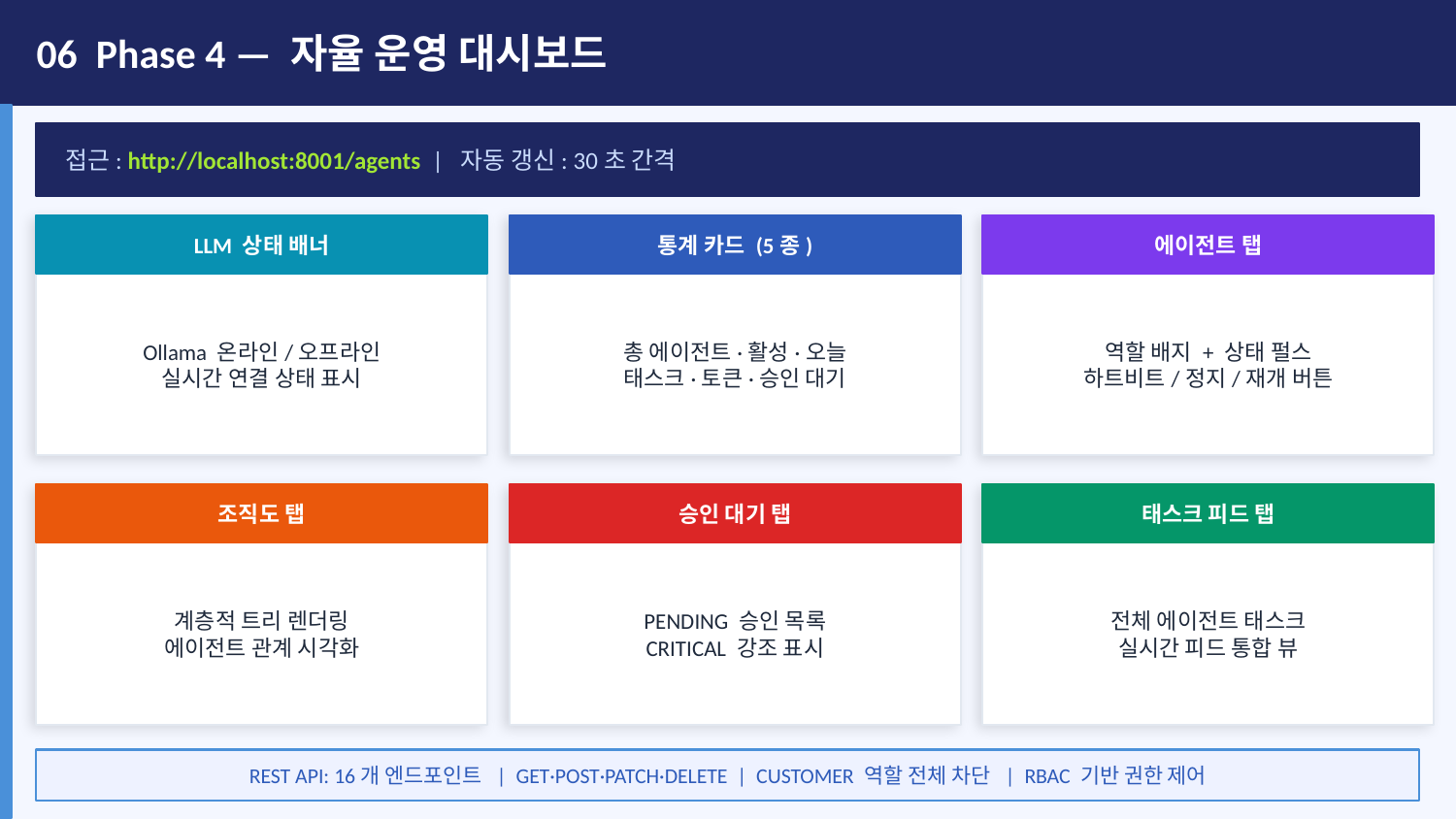

06  Phase 4 — 자율 운영 대시보드

접근: http://localhost:8001/agents  |  자동 갱신: 30초 간격

LLM 상태 배너

통계 카드 (5종)

에이전트 탭
Ollama 온라인/오프라인
실시간 연결 상태 표시
총 에이전트·활성·오늘
태스크·토큰·승인 대기
역할 배지 + 상태 펄스
하트비트/정지/재개 버튼

조직도 탭

승인 대기 탭

태스크 피드 탭
계층적 트리 렌더링
에이전트 관계 시각화
PENDING 승인 목록
CRITICAL 강조 표시
전체 에이전트 태스크
실시간 피드 통합 뷰

REST API: 16개 엔드포인트  |  GET·POST·PATCH·DELETE  |  CUSTOMER 역할 전체 차단  |  RBAC 기반 권한 제어